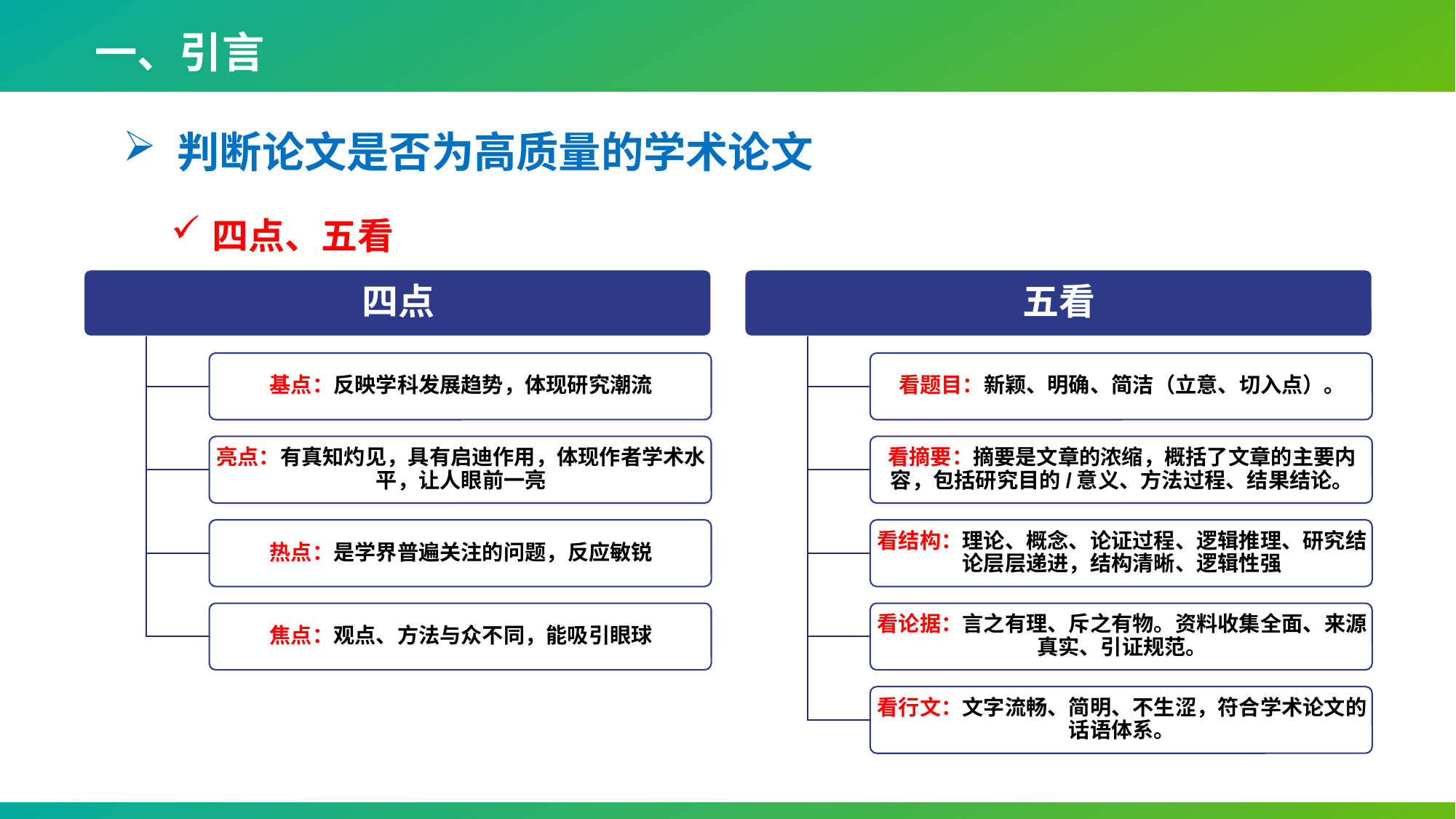

一、引言
判断论文是否为高质量的学术论文
四点、五看
四点
基点：反映学科发展趋势，体现研究潮流
亮点：有真知灼见，具有启迪作用，体现作者学术水平，让人眼前一亮
热点：是学界普遍关注的问题，反应敏锐
焦点：观点、方法与众不同，能吸引眼球
五看
看题目：新颖、明确、简洁（立意、切入点）。
看摘要：摘要是文章的浓缩，概括了文章的主要内容，包括研究目的/意义、方法过程、结果结论。
看结构：理论、概念、论证过程、逻辑推理、研究结论层层递进，结构清晰、逻辑性强
看论据：言之有理、斥之有物。资料收集全面、来源真实、引证规范。
看行文：文字流畅、简明、不生涩，符合学术论文的话语体系。